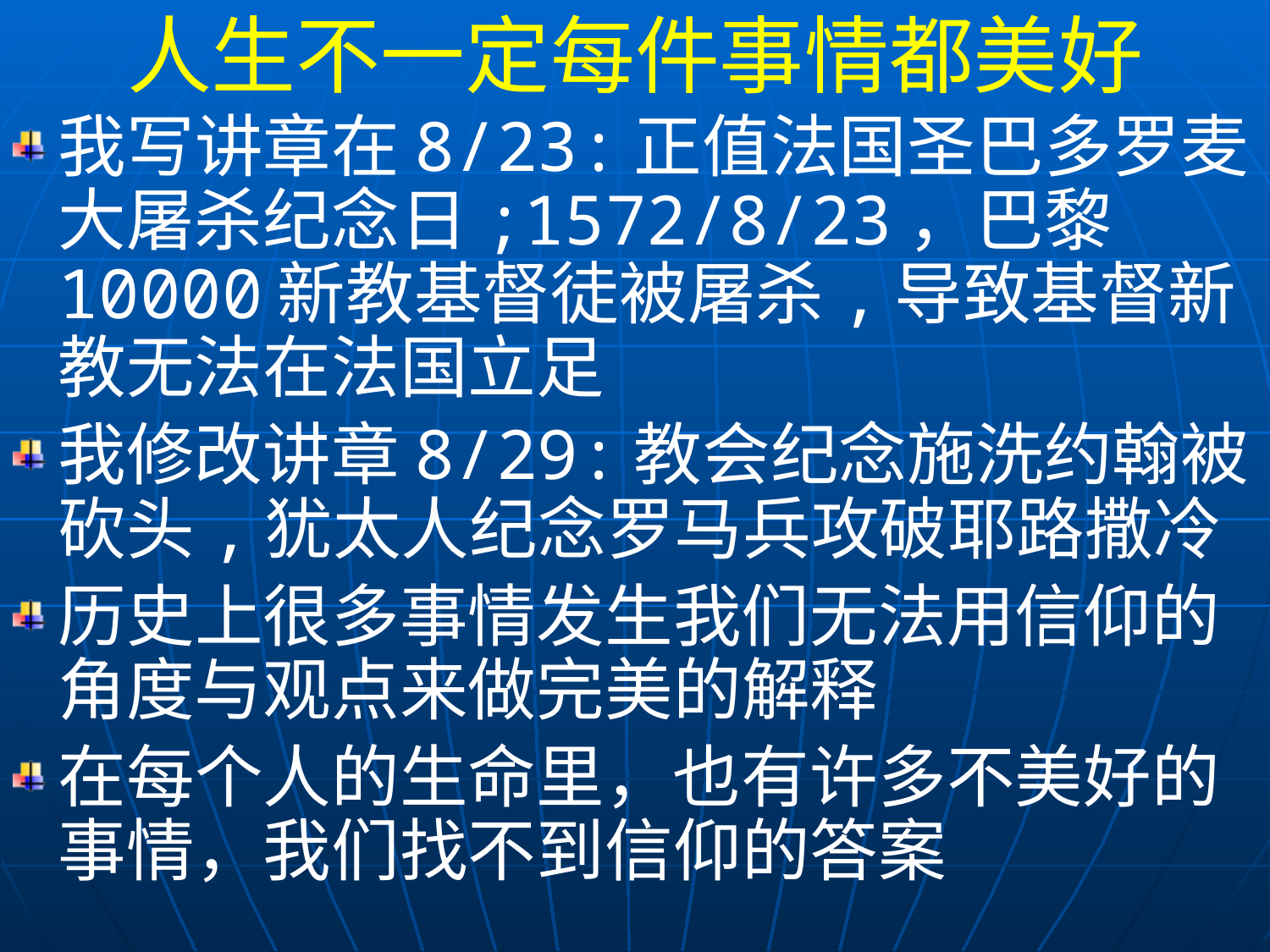

人生不一定每件事情都美好
我写讲章在8/23:正值法国圣巴多罗麦大屠杀纪念日;1572/8/23，巴黎10000新教基督徒被屠杀,导致基督新教无法在法国立足
我修改讲章8/29:教会纪念施洗约翰被砍头,犹太人纪念罗马兵攻破耶路撒冷
历史上很多事情发生我们无法用信仰的角度与观点来做完美的解释
在每个人的生命里，也有许多不美好的事情，我们找不到信仰的答案